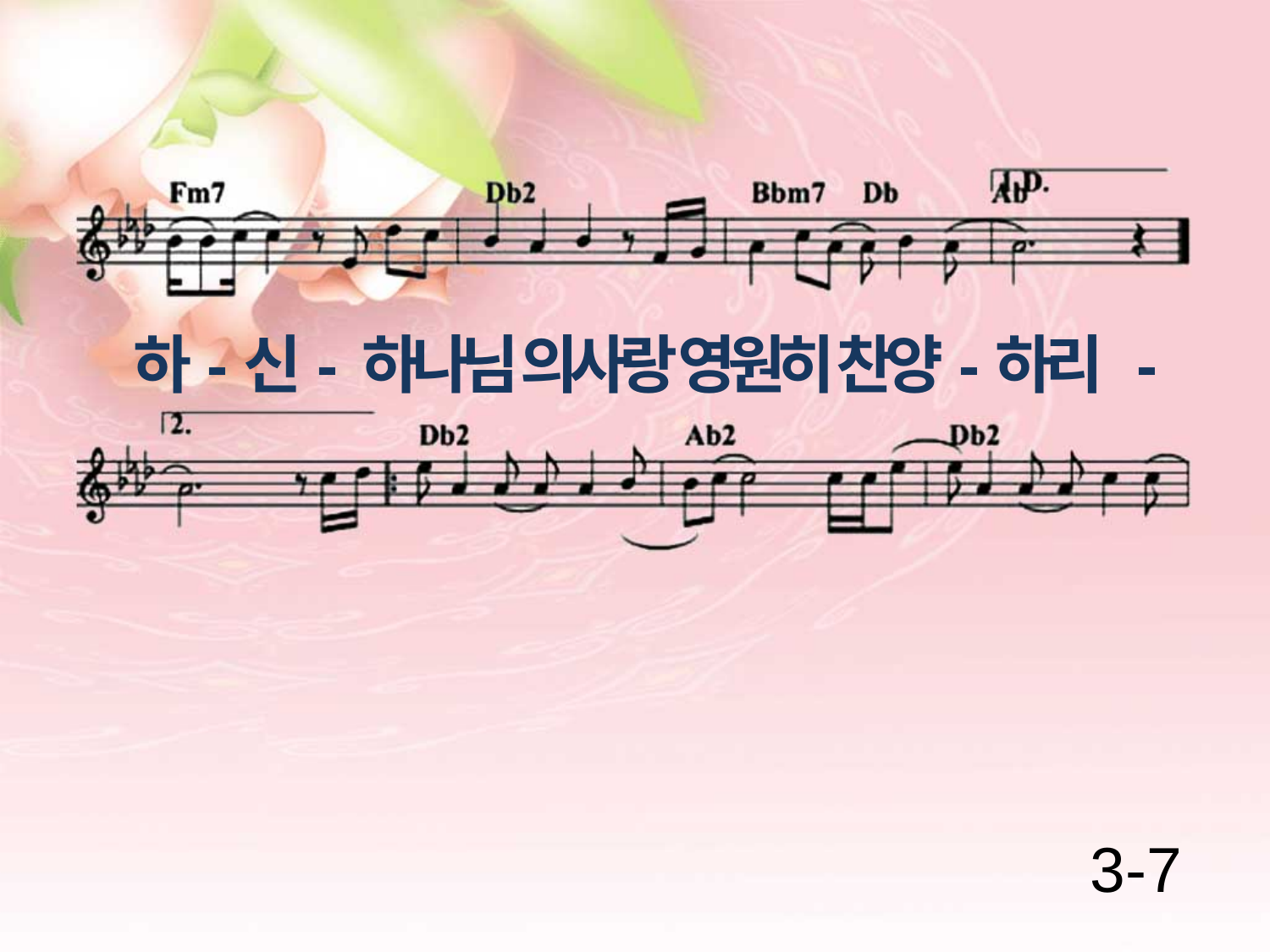

하-신- 하나님 의사랑 영원히 찬양-하리  -
3-7